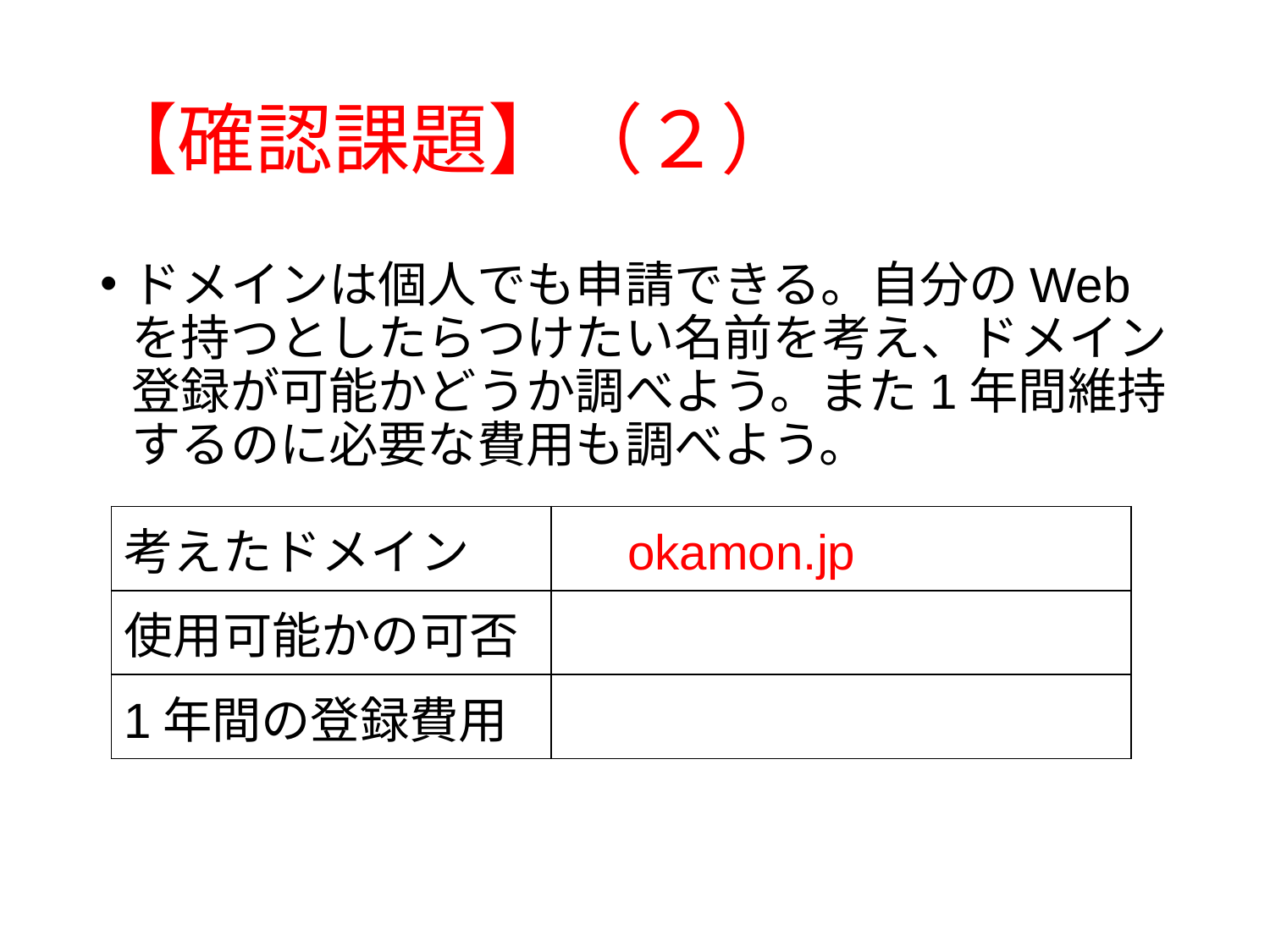

# 【確認課題】（２）
ドメインは個人でも申請できる。自分のWebを持つとしたらつけたい名前を考え、ドメイン登録が可能かどうか調べよう。また1年間維持するのに必要な費用も調べよう。

| 考えたドメイン | okamon.jp |
| --- | --- |
| 使用可能かの可否 |  |
| 1年間の登録費用 |  |